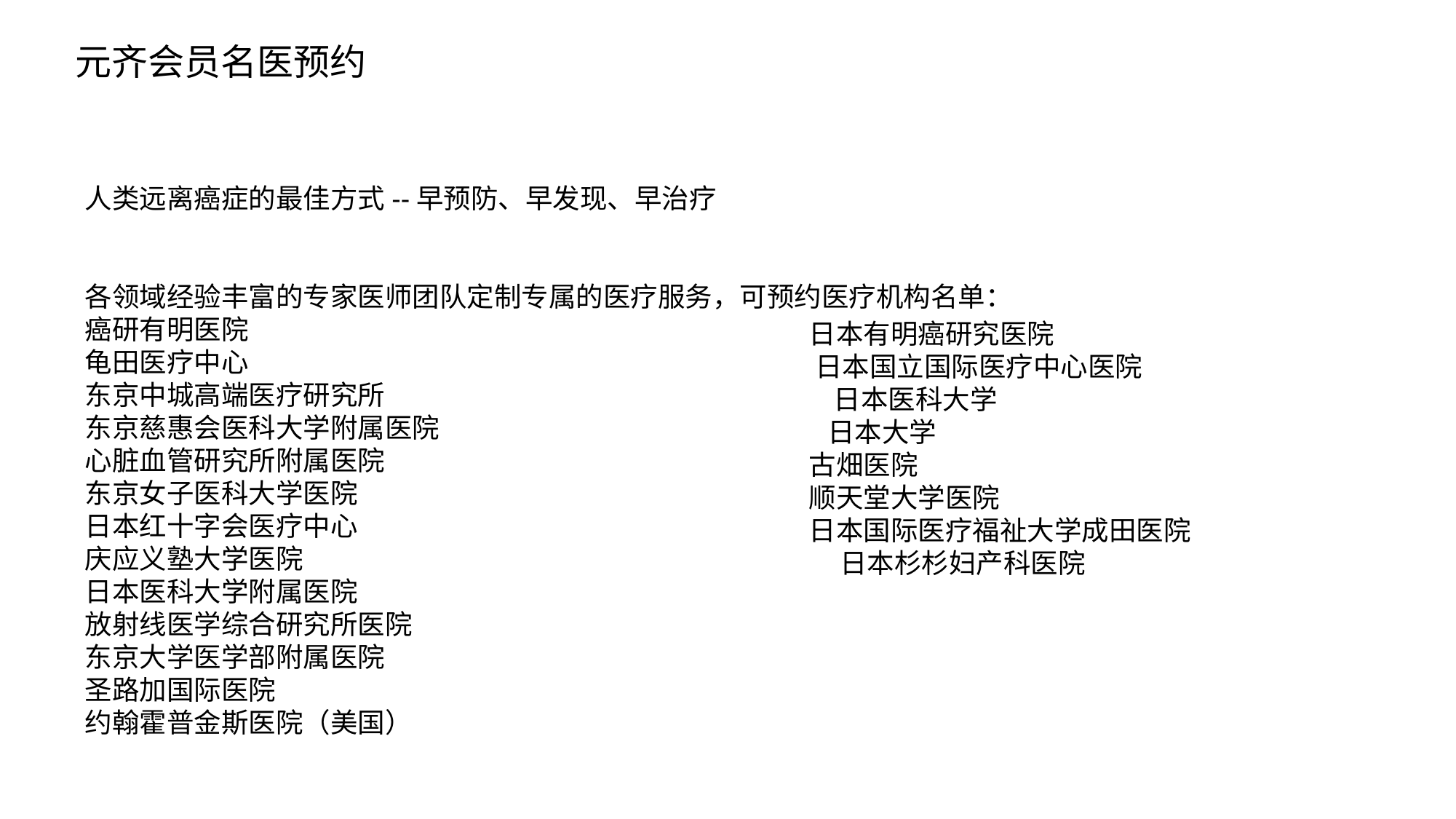

元齐会员名医预约
人类远离癌症的最佳方式--早预防、早发现、早治疗

各领域经验丰富的专家医师团队定制专属的医疗服务，可预约医疗机构名单：
癌研有明医院
龟田医疗中心
东京中城高端医疗研究所
东京慈惠会医科大学附属医院
心脏血管研究所附属医院
东京女子医科大学医院
日本红十字会医疗中心
庆应义塾大学医院
日本医科大学附属医院
放射线医学综合研究所医院
东京大学医学部附属医院
圣路加国际医院
约翰霍普金斯医院（美国）
日本有明癌研究医院                                     日本国立国际医疗中心医院                          日本医科大学                                                日本大学                                                       古畑医院                                                      顺天堂大学医院                                            日本国际医疗福祉大学成田医院                   日本杉杉妇产科医院